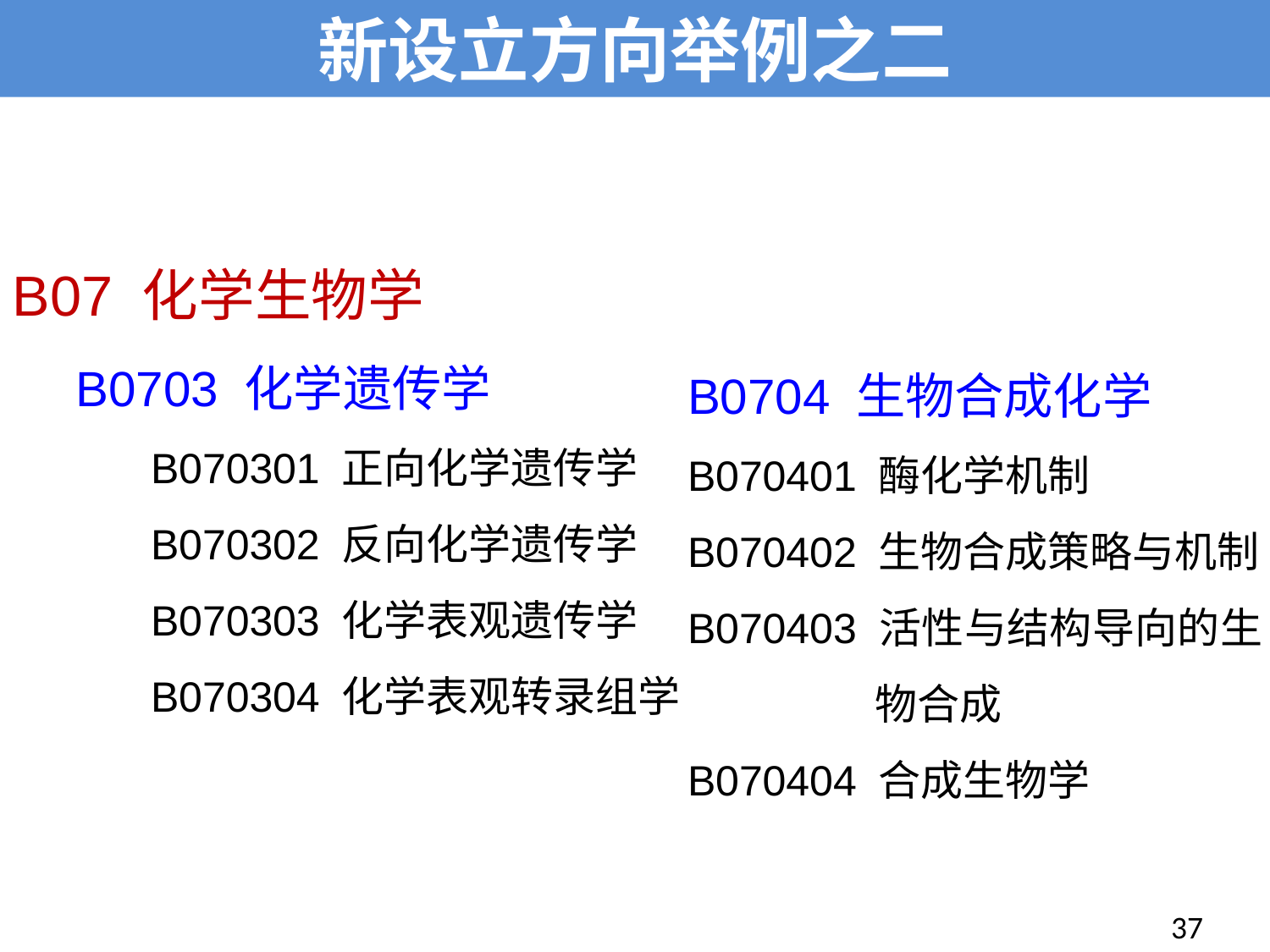

新设立方向举例之二
B07 化学生物学
B0703 化学遗传学
B070301 正向化学遗传学
B070302 反向化学遗传学
B070303 化学表观遗传学
B070304 化学表观转录组学
B0704 生物合成化学
B070401 酶化学机制
B070402 生物合成策略与机制
B070403 活性与结构导向的生物合成
B070404 合成生物学